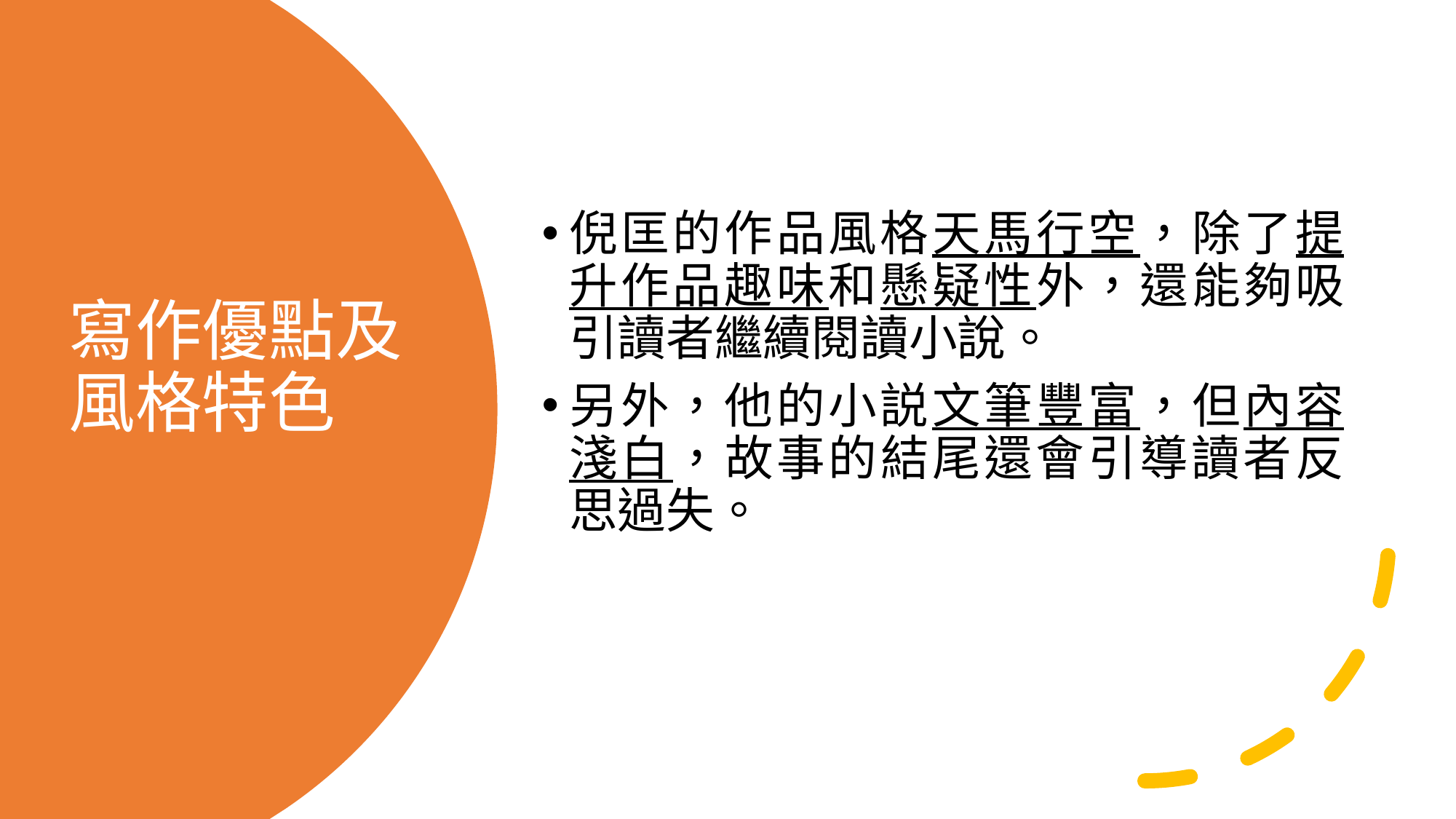

倪匡的作品風格天馬行空，除了提升作品趣味和懸疑性外，還能夠吸引讀者繼續閱讀小說。
另外，他的小説文筆豐富，但內容淺白，故事的結尾還會引導讀者反思過失。

# 寫作優點及風格特色